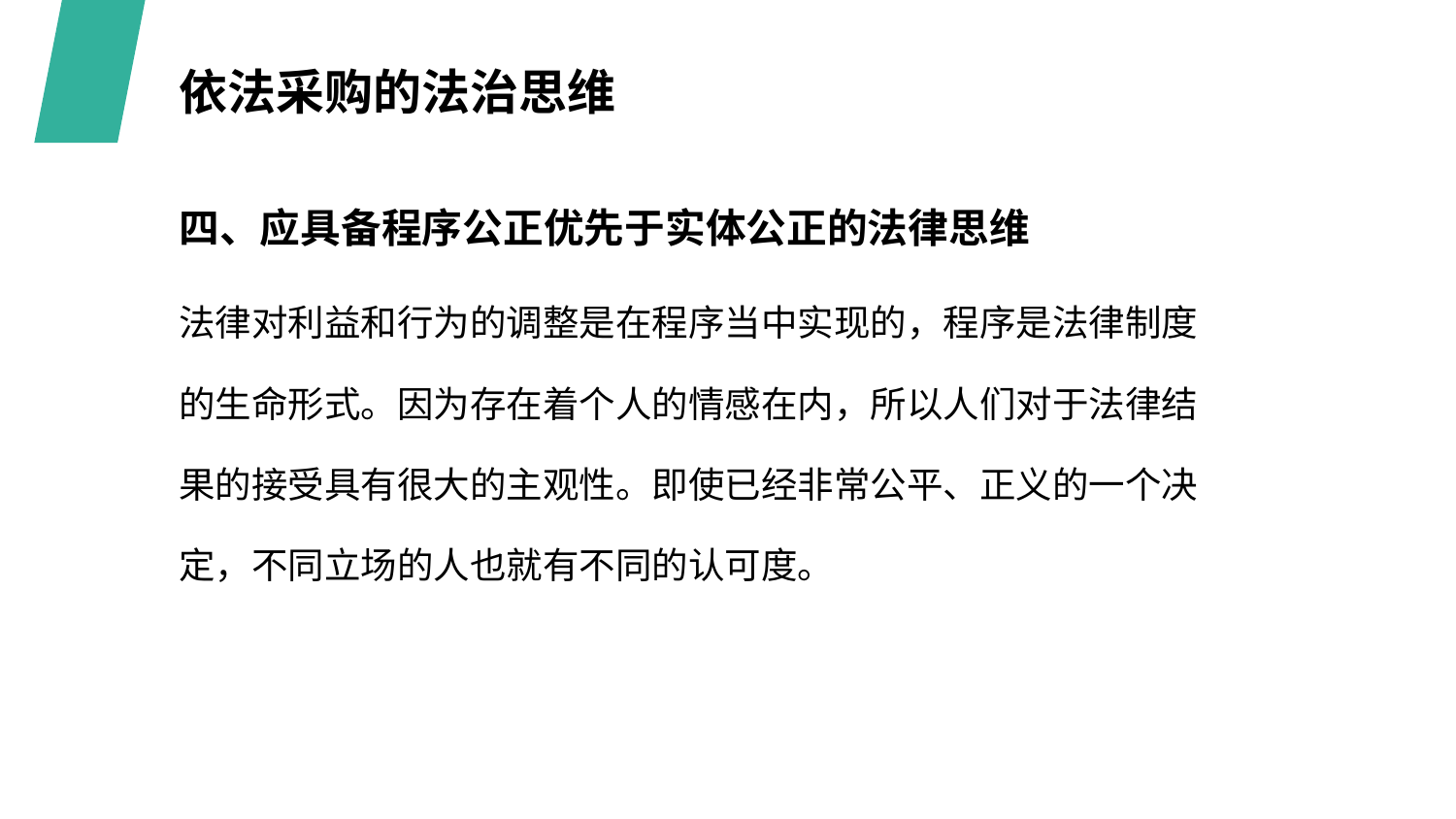

依法采购的法治思维
四、应具备程序公正优先于实体公正的法律思维
法律对利益和行为的调整是在程序当中实现的，程序是法律制度的生命形式。因为存在着个人的情感在内，所以人们对于法律结果的接受具有很大的主观性。即使已经非常公平、正义的一个决定，不同立场的人也就有不同的认可度。